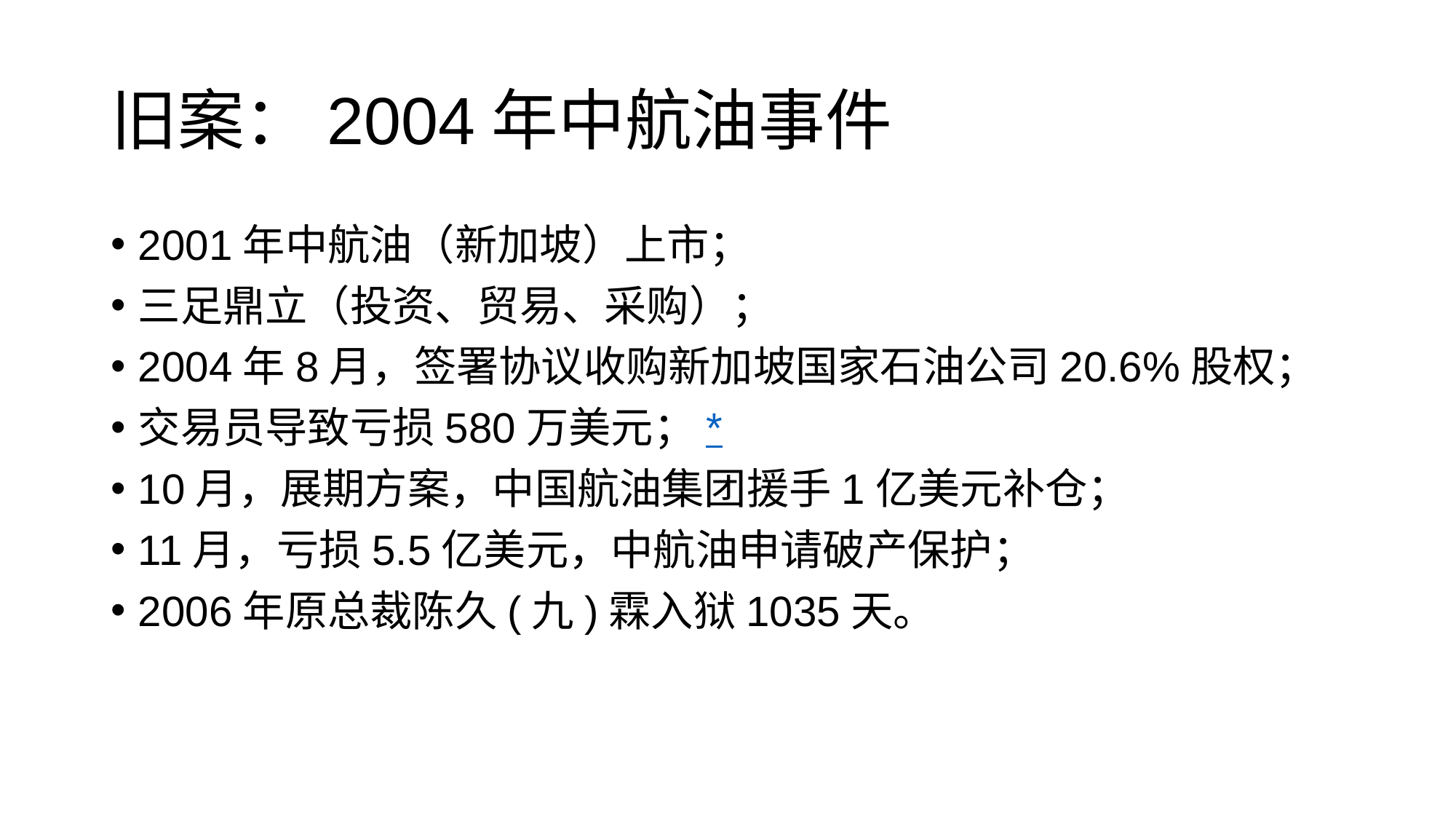

# 旧案：2004年中航油事件
2001年中航油（新加坡）上市；
三足鼎立（投资、贸易、采购）；
2004年8月，签署协议收购新加坡国家石油公司20.6%股权；
交易员导致亏损580万美元；*
10月，展期方案，中国航油集团援手1亿美元补仓；
11月，亏损5.5亿美元，中航油申请破产保护；
2006年原总裁陈久(九)霖入狱1035天。